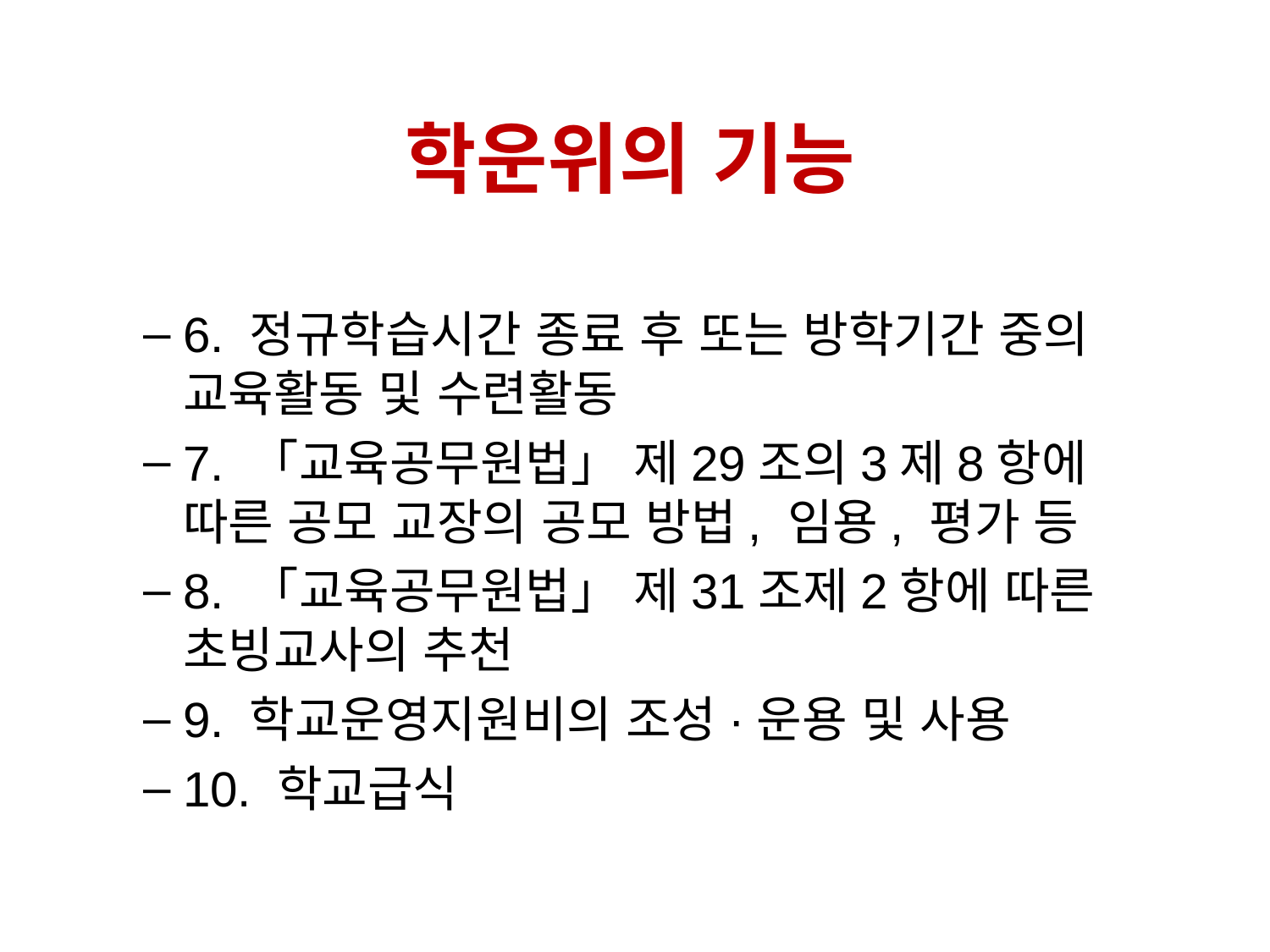

# 학운위의 기능

6. 정규학습시간 종료 후 또는 방학기간 중의 교육활동 및 수련활동
7. 「교육공무원법」 제29조의3제8항에 따른 공모 교장의 공모 방법, 임용, 평가 등
8. 「교육공무원법」 제31조제2항에 따른 초빙교사의 추천
9. 학교운영지원비의 조성·운용 및 사용
10. 학교급식